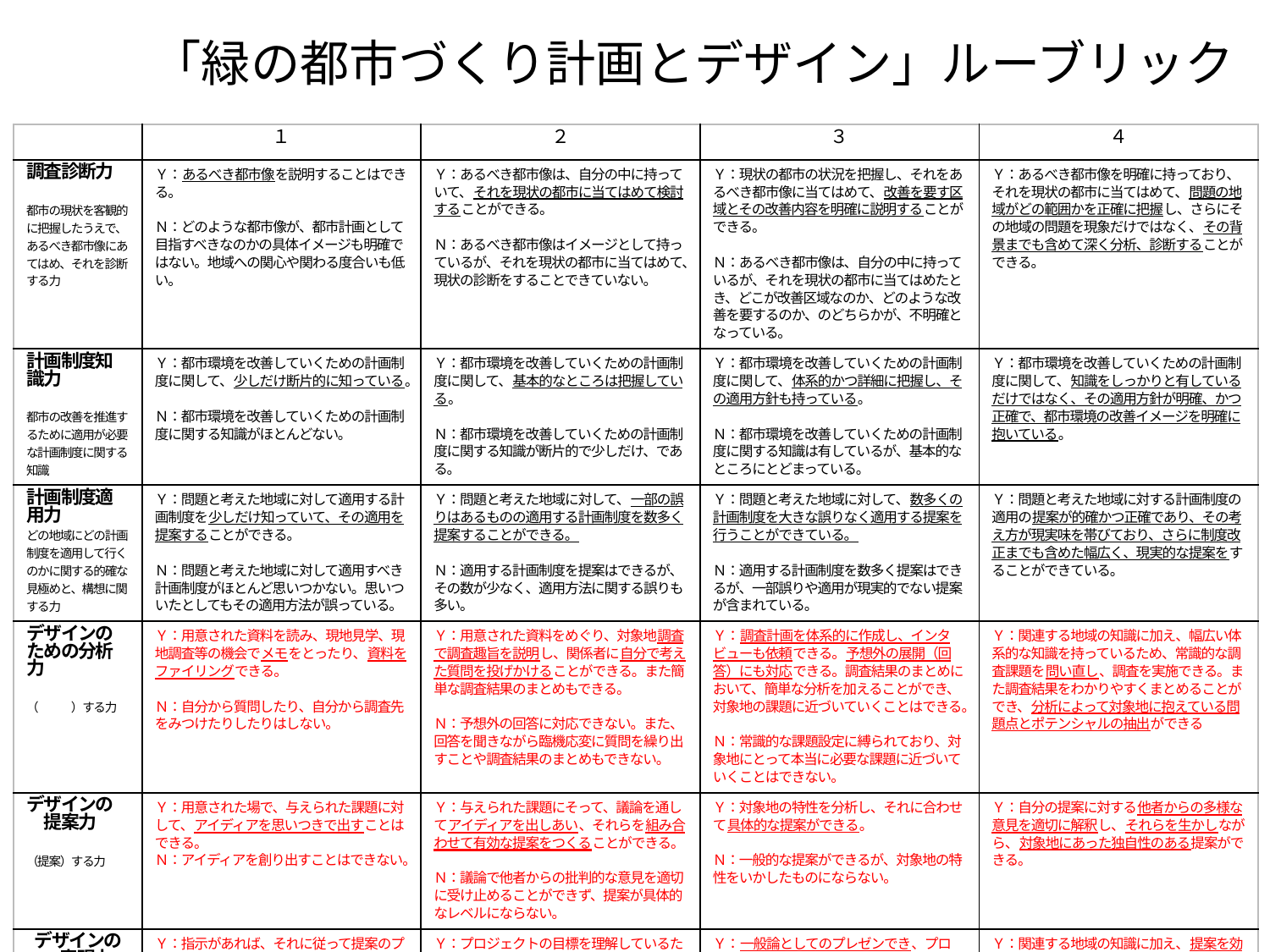

「緑の都市づくり計画とデザイン」ルーブリック
|  | １ | ２ | ３ | ４ |
| --- | --- | --- | --- | --- |
| 調査診断力 都市の現状を客観的に把握したうえで、あるべき都市像にあてはめ、それを診断する力 | Ｙ：あるべき都市像を説明することはできる。 Ｎ：どのような都市像が、都市計画として目指すべきなのかの具体イメージも明確ではない。地域への関心や関わる度合いも低い。 | Ｙ：あるべき都市像は、自分の中に持っていて、それを現状の都市に当てはめて検討することができる。 Ｎ：あるべき都市像はイメージとして持っているが、それを現状の都市に当てはめて、現状の診断をすることできていない。 | Ｙ：現状の都市の状況を把握し、それをあるべき都市像に当てはめて、改善を要す区域とその改善内容を明確に説明することができる。 Ｎ：あるべき都市像は、自分の中に持っているが、それを現状の都市に当てはめたとき、どこが改善区域なのか、どのような改善を要するのか、のどちらかが、不明確となっている。 | Ｙ：あるべき都市像を明確に持っており、それを現状の都市に当てはめて、問題の地域がどの範囲かを正確に把握し、さらにその地域の問題を現象だけではなく、その背景までも含めて深く分析、診断することができる。 |
| 計画制度知識力 都市の改善を推進するために適用が必要な計画制度に関する知識 | Ｙ：都市環境を改善していくための計画制度に関して、少しだけ断片的に知っている。 Ｎ：都市環境を改善していくための計画制度に関する知識がほとんどない。 | Ｙ：都市環境を改善していくための計画制度に関して、基本的なところは把握している。 Ｎ：都市環境を改善していくための計画制度に関する知識が断片的で少しだけ、である。 | Ｙ：都市環境を改善していくための計画制度に関して、体系的かつ詳細に把握し、その適用方針も持っている。 Ｎ：都市環境を改善していくための計画制度に関する知識は有しているが、基本的なところにとどまっている。 | Ｙ：都市環境を改善していくための計画制度に関して、知識をしっかりと有しているだけではなく、その適用方針が明確、かつ正確で、都市環境の改善イメージを明確に抱いている。 |
| 計画制度適用力 どの地域にどの計画制度を適用して行くのかに関する的確な見極めと、構想に関する力 | Ｙ：問題と考えた地域に対して適用する計画制度を少しだけ知っていて、その適用を提案することができる。 Ｎ：問題と考えた地域に対して適用すべき計画制度がほとんど思いつかない。思いついたとしてもその適用方法が誤っている。 | Ｙ：問題と考えた地域に対して、一部の誤りはあるものの適用する計画制度を数多く提案することができる。 Ｎ：適用する計画制度を提案はできるが、その数が少なく、適用方法に関する誤りも多い。 | Ｙ：問題と考えた地域に対して、数多くの計画制度を大きな誤りなく適用する提案を行うことができている。 Ｎ：適用する計画制度を数多く提案はできるが、一部誤りや適用が現実的でない提案が含まれている。 | Ｙ：問題と考えた地域に対する計画制度の適用の提案が的確かつ正確であり、その考え方が現実味を帯びており、さらに制度改正までも含めた幅広く、現実的な提案をすることができている。 |
| デザインのための分析力 （　　　）する力 | Ｙ：用意された資料を読み、現地見学、現地調査等の機会でメモをとったり、資料をファイリングできる。 Ｎ：自分から質問したり、自分から調査先をみつけたりしたりはしない。 | Ｙ：用意された資料をめぐり、対象地調査で調査趣旨を説明し、関係者に自分で考えた質問を投げかけることができる。また簡単な調査結果のまとめもできる。 Ｎ：予想外の回答に対応できない。また、回答を聞きながら臨機応変に質問を繰り出すことや調査結果のまとめもできない。 | Ｙ：調査計画を体系的に作成し、インタビューも依頼できる。予想外の展開（回答）にも対応できる。調査結果のまとめにおいて、簡単な分析を加えることができ、対象地の課題に近づいていくことはできる。 Ｎ：常識的な課題設定に縛られており、対象地にとって本当に必要な課題に近づいていくことはできない。 | Ｙ：関連する地域の知識に加え、幅広い体系的な知識を持っているため、常識的な調査課題を問い直し、調査を実施できる。また調査結果をわかりやすくまとめることができ、分析によって対象地に抱えている問題点とポテンシャルの抽出ができる |
| デザインの　提案力 （提案）する力 | Ｙ：用意された場で、与えられた課題に対して、アイディアを思いつきで出すことはできる。 Ｎ：アイディアを創り出すことはできない。 | Ｙ：与えられた課題にそって、議論を通してアイディアを出しあい、それらを組み合わせて有効な提案をつくることができる。 Ｎ：議論で他者からの批判的な意見を適切に受け止めることができず、提案が具体的なレベルにならない。 | Ｙ：対象地の特性を分析し、それに合わせて具体的な提案ができる。 Ｎ：一般的な提案ができるが、対象地の特性をいかしたものにならない。 | Ｙ：自分の提案に対する他者からの多様な意見を適切に解釈し、それらを生かしながら、対象地にあった独自性のある提案ができる。 |
| デザインの　表現力 （　　　）する力 | Ｙ：指示があれば、それに従って提案のプレゼンことができる。 Ｎ：プロジェクトの目標を理解していないので、指示以上のことはできず、抽象的な指示も受け止められない。 | Ｙ：プロジェクトの目標を理解しているため、具体的な指示がなくても自らのプレゼンをまとめることできる。 Ｎ：プロジェクトの目標を理解していないため、自らのプレゼンをまとめることできない。 | Ｙ：一般論としてのプレゼンでき、プロジェクトの目標を巡って質問対応もできる。 Ｎ：自らのプレゼンができるが、 質問に対応することはできるできない。 | Ｙ：関連する地域の知識に加え、提案を効果的なプレゼンができ、他者からの意見について柔軟に解釈ができる。 |